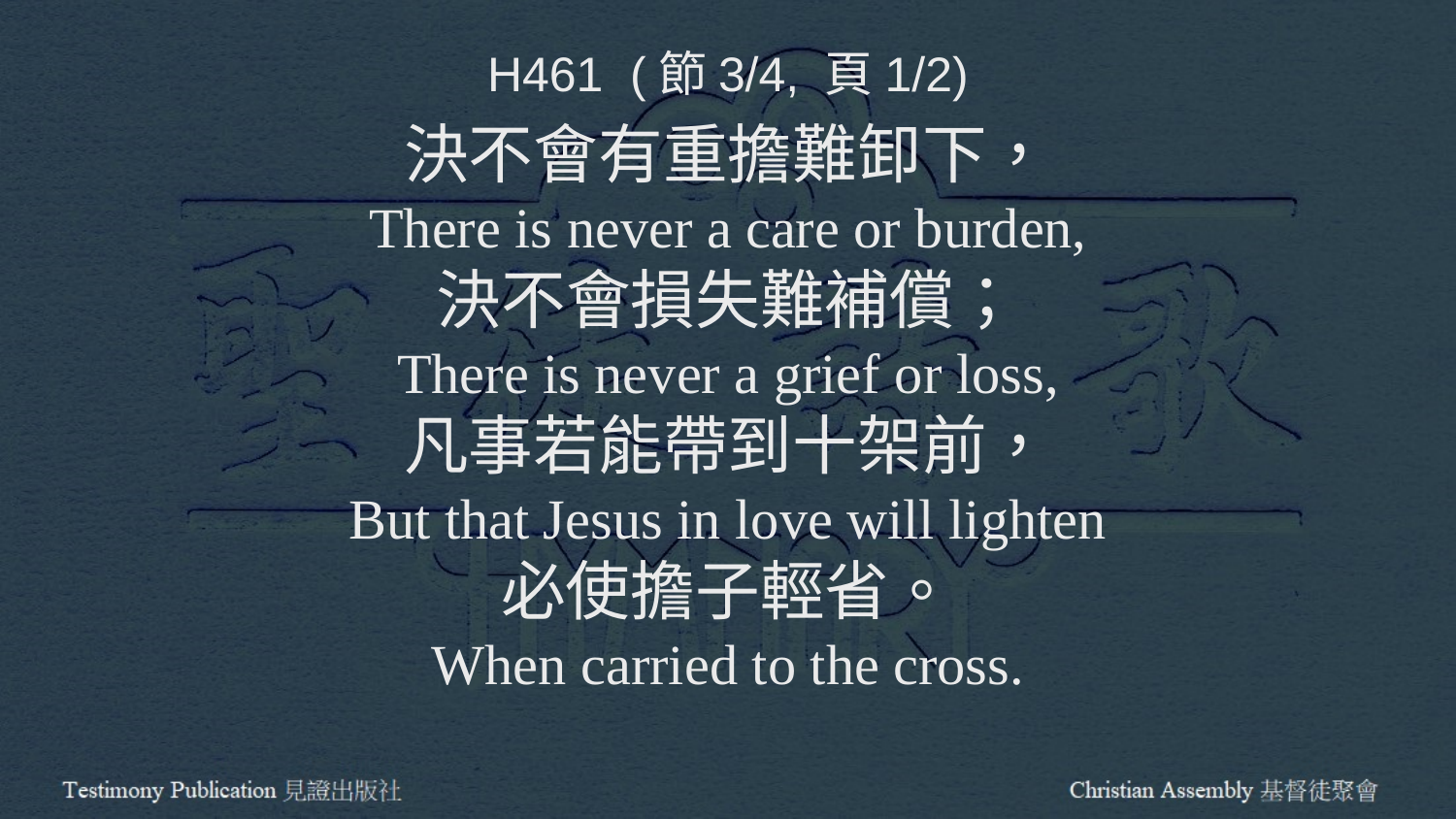

H461  (節3/4, 頁1/2)
決不會有重擔難卸下，
There is never a care or burden,
決不會損失難補償；
There is never a grief or loss,
凡事若能帶到十架前，
But that Jesus in love will lighten
必使擔子輕省。
When carried to the cross.